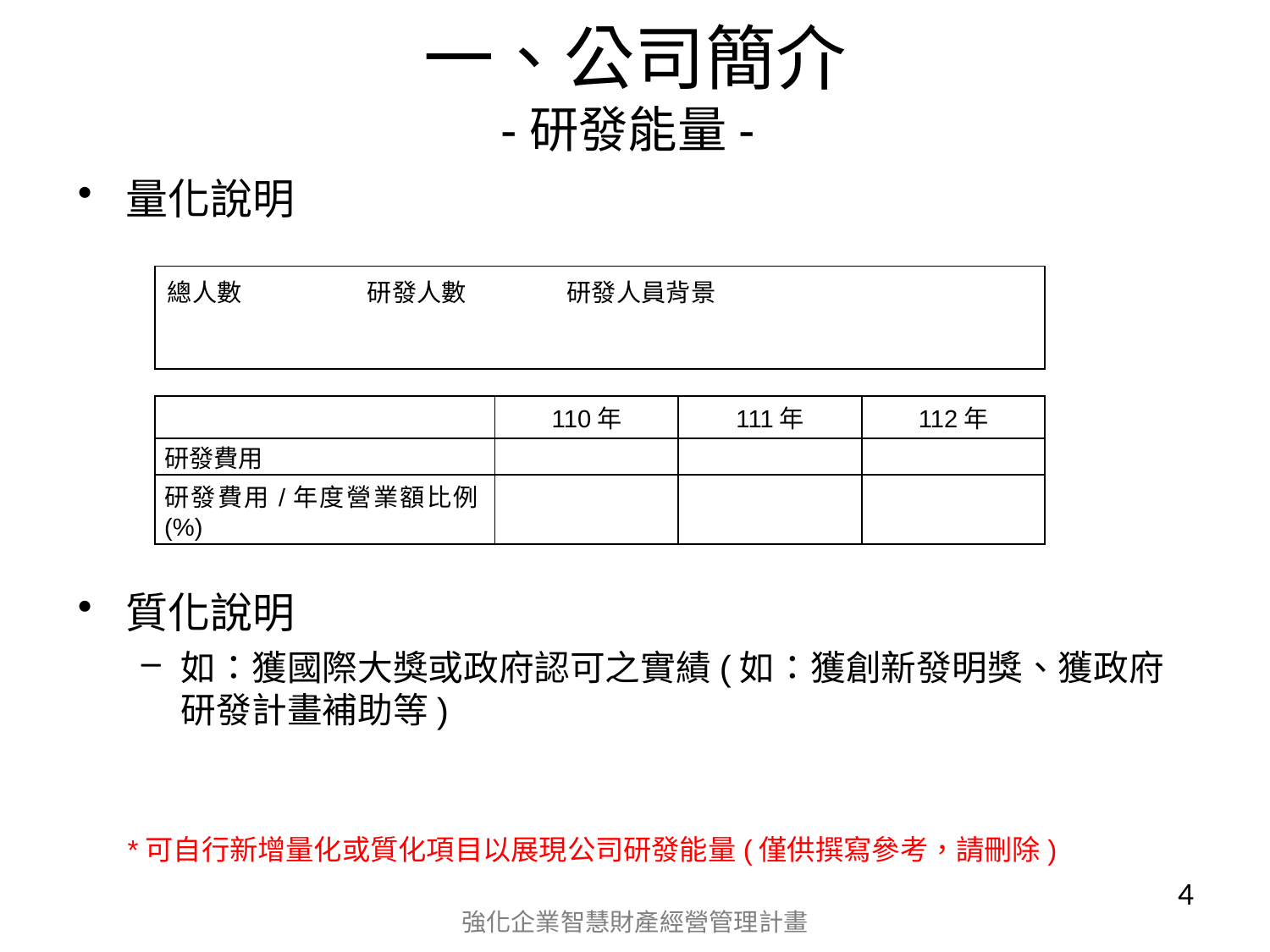

# 一、公司簡介 -研發能量-
量化說明

質化說明
如：獲國際大獎或政府認可之實績(如：獲創新發明獎、獲政府研發計畫補助等)
| 總人數 | 研發人數 | 研發人員背景 |
| --- | --- | --- |
|  |  |  |
|  | 110年 | 111年 | 112年 |
| --- | --- | --- | --- |
| 研發費用 |  |  |  |
| 研發費用/年度營業額比例(%) |  |  |  |
*可自行新增量化或質化項目以展現公司研發能量(僅供撰寫參考，請刪除)
4
強化企業智慧財產經營管理計畫